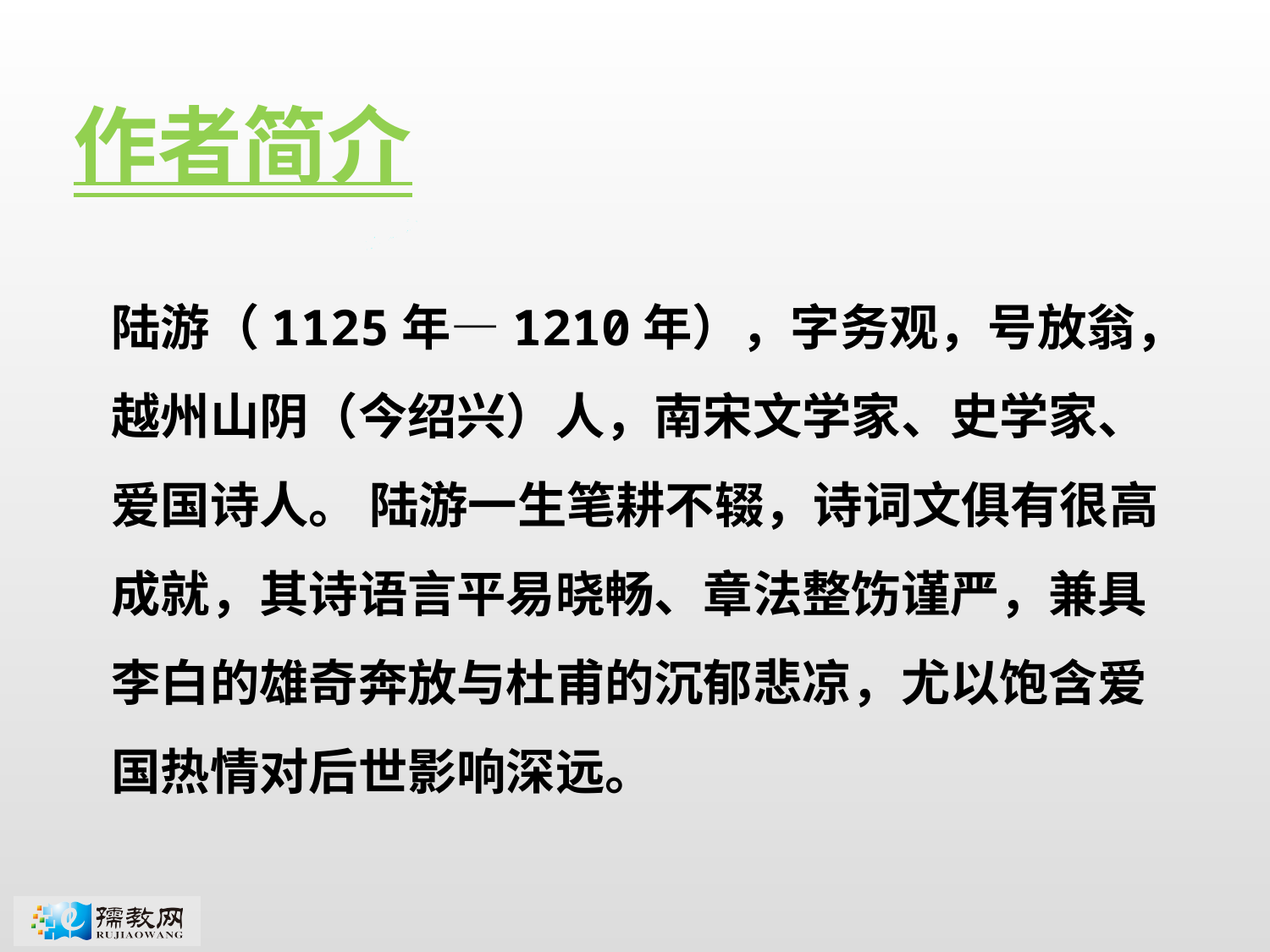

作者简介

陆游（1125年—1210年），字务观，号放翁，越州山阴（今绍兴）人，南宋文学家、史学家、爱国诗人。 陆游一生笔耕不辍，诗词文俱有很高成就，其诗语言平易晓畅、章法整饬谨严，兼具李白的雄奇奔放与杜甫的沉郁悲凉，尤以饱含爱国热情对后世影响深远。